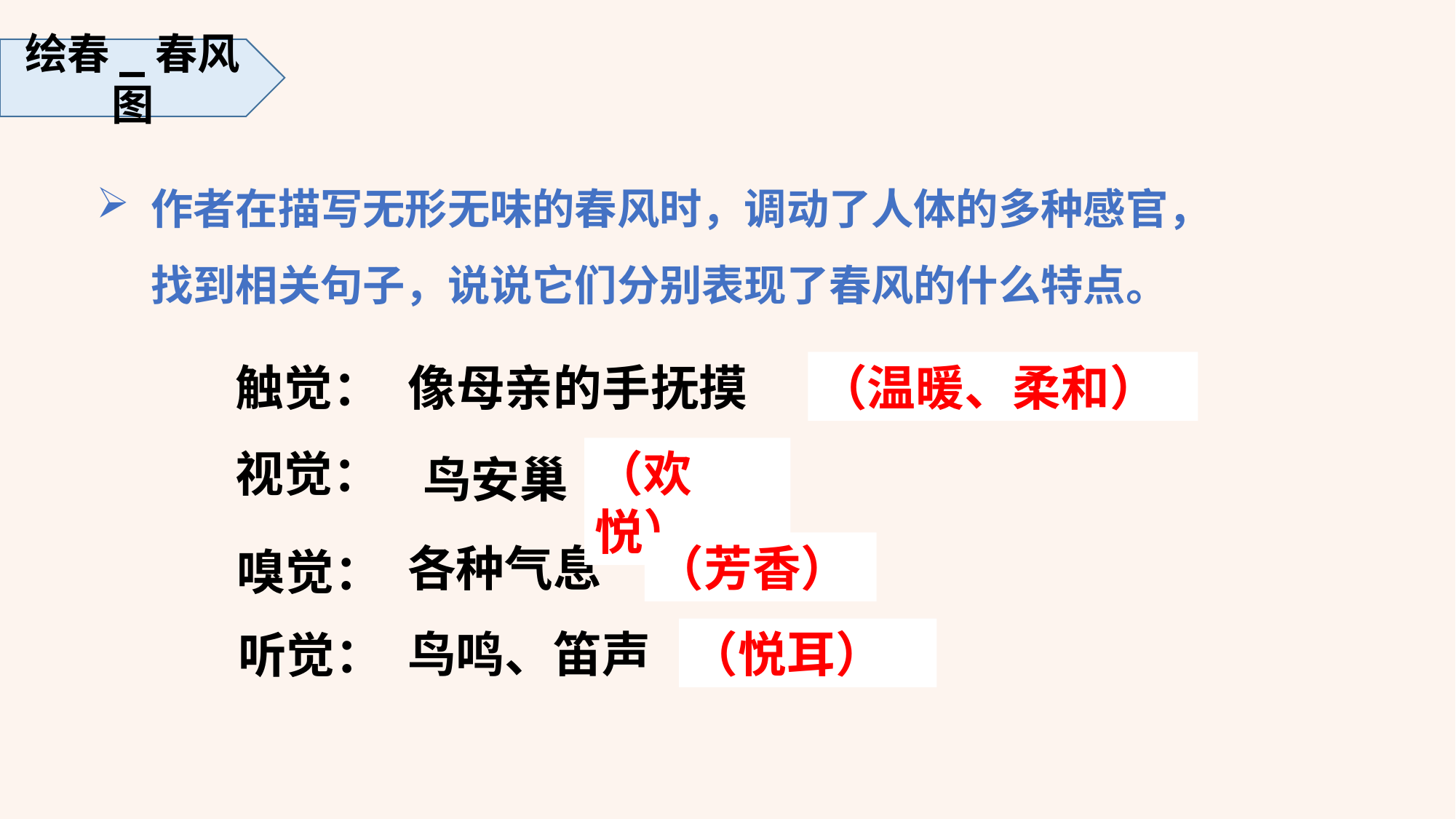

绘春_春风图
作者在描写无形无味的春风时，调动了人体的多种感官，找到相关句子，说说它们分别表现了春风的什么特点。
触觉：
像母亲的手抚摸
（温暖、柔和）
视觉：

 鸟安巢

（欢悦）
（芳香）
各种气息
嗅觉：
鸟鸣、笛声
（悦耳）
听觉：